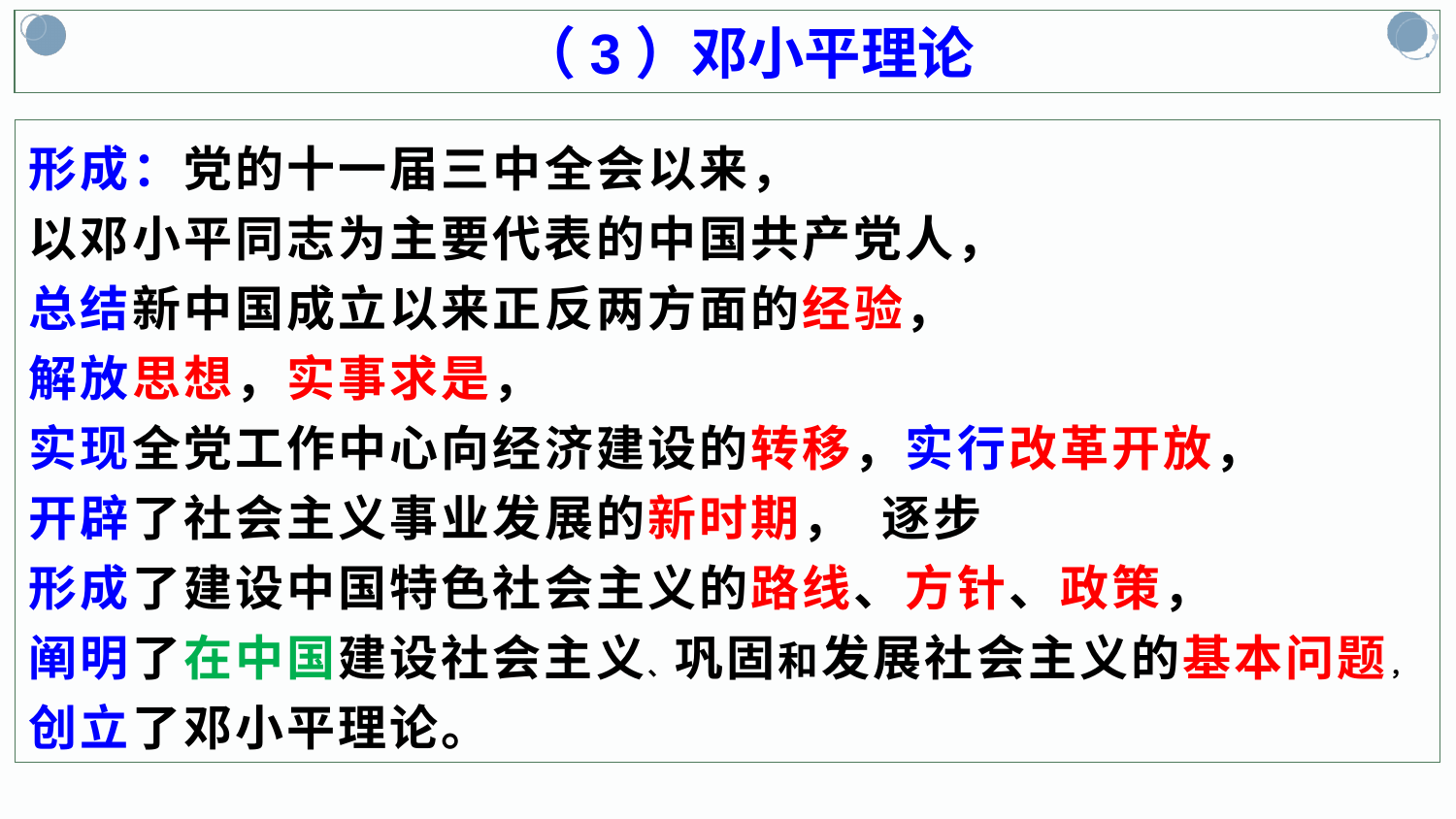

（3）邓小平理论
形成：党的十一届三中全会以来，
以邓小平同志为主要代表的中国共产党人，
总结新中国成立以来正反两方面的经验，
解放思想，实事求是，
实现全党工作中心向经济建设的转移，实行改革开放，
开辟了社会主义事业发展的新时期，  逐步
形成了建设中国特色社会主义的路线、方针、政策，
阐明了在中国建设社会主义、巩固和发展社会主义的基本问题，
创立了邓小平理论。